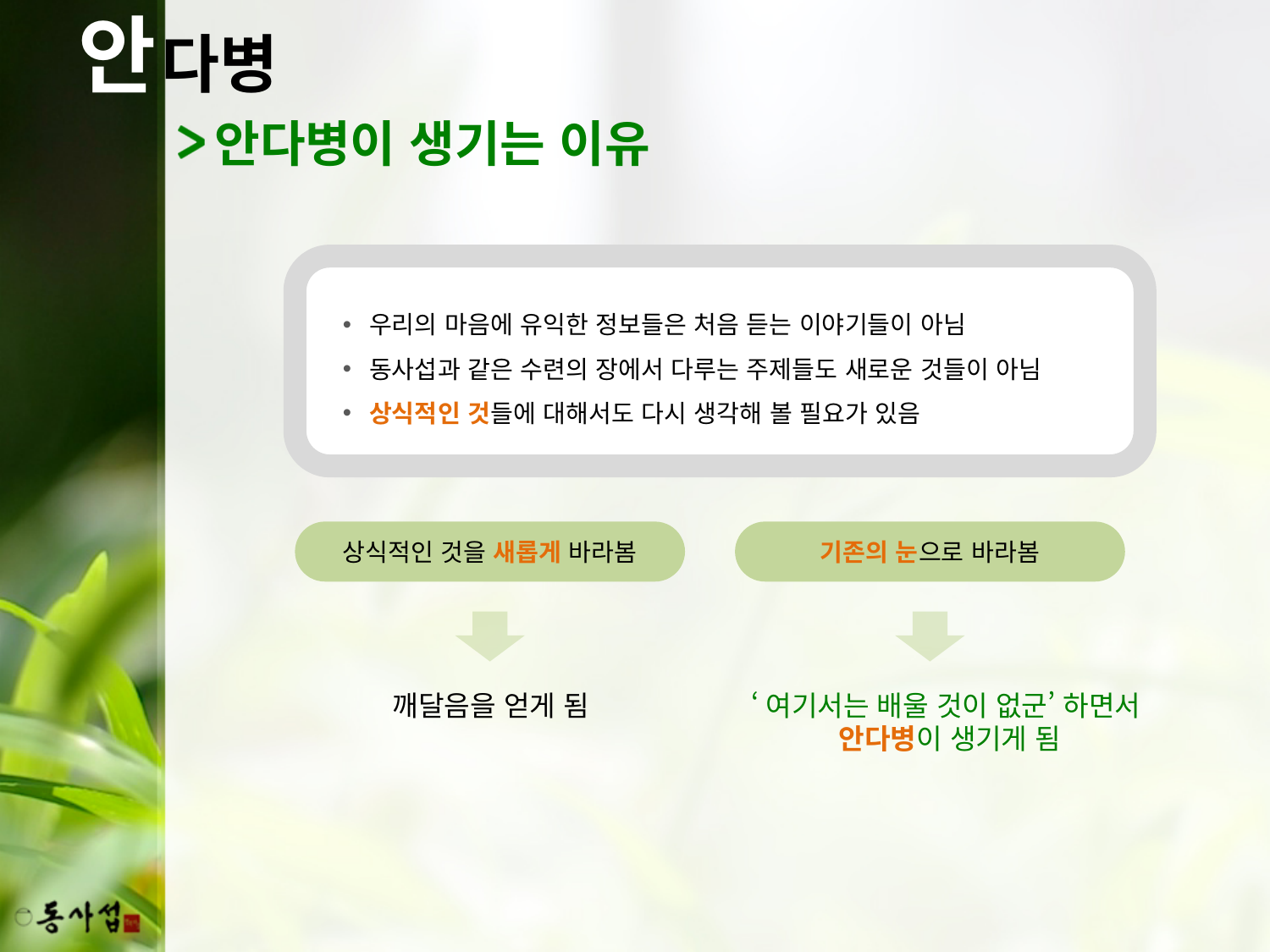

안
다병
안다병이 생기는 이유
우리의 마음에 유익한 정보들은 처음 듣는 이야기들이 아님
동사섭과 같은 수련의 장에서 다루는 주제들도 새로운 것들이 아님
상식적인 것들에 대해서도 다시 생각해 볼 필요가 있음
상식적인 것을 새롭게 바라봄
기존의 눈으로 바라봄

깨달음을 얻게 됨
‘여기서는 배울 것이 없군’ 하면서
안다병이 생기게 됨